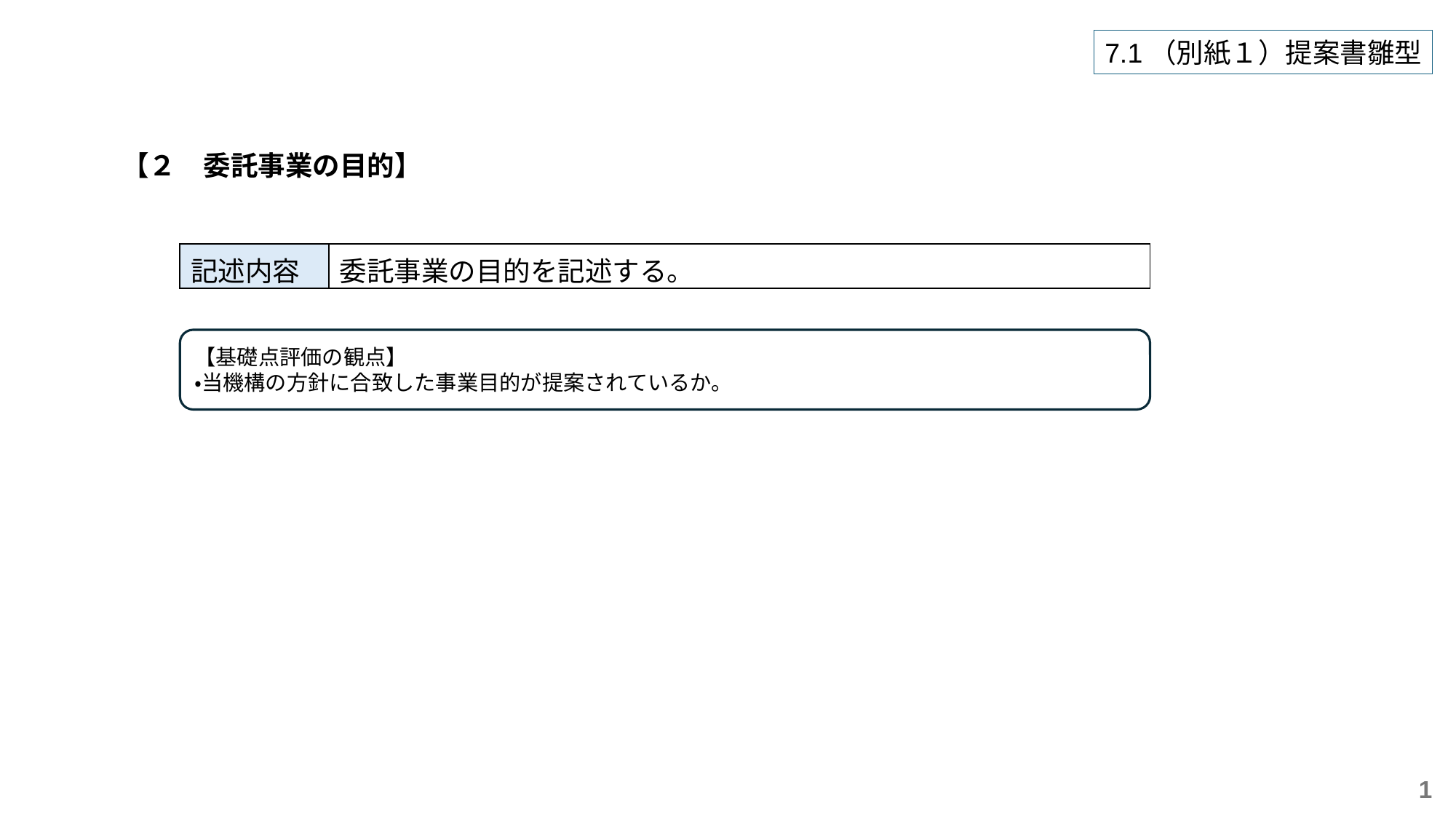

7.1（別紙１）提案書雛型
【２　委託事業の目的】
| 記述内容 | 委託事業の目的を記述する。 |
| --- | --- |
【基礎点評価の観点】
・当機構の方針に合致した事業目的が提案されているか。
1